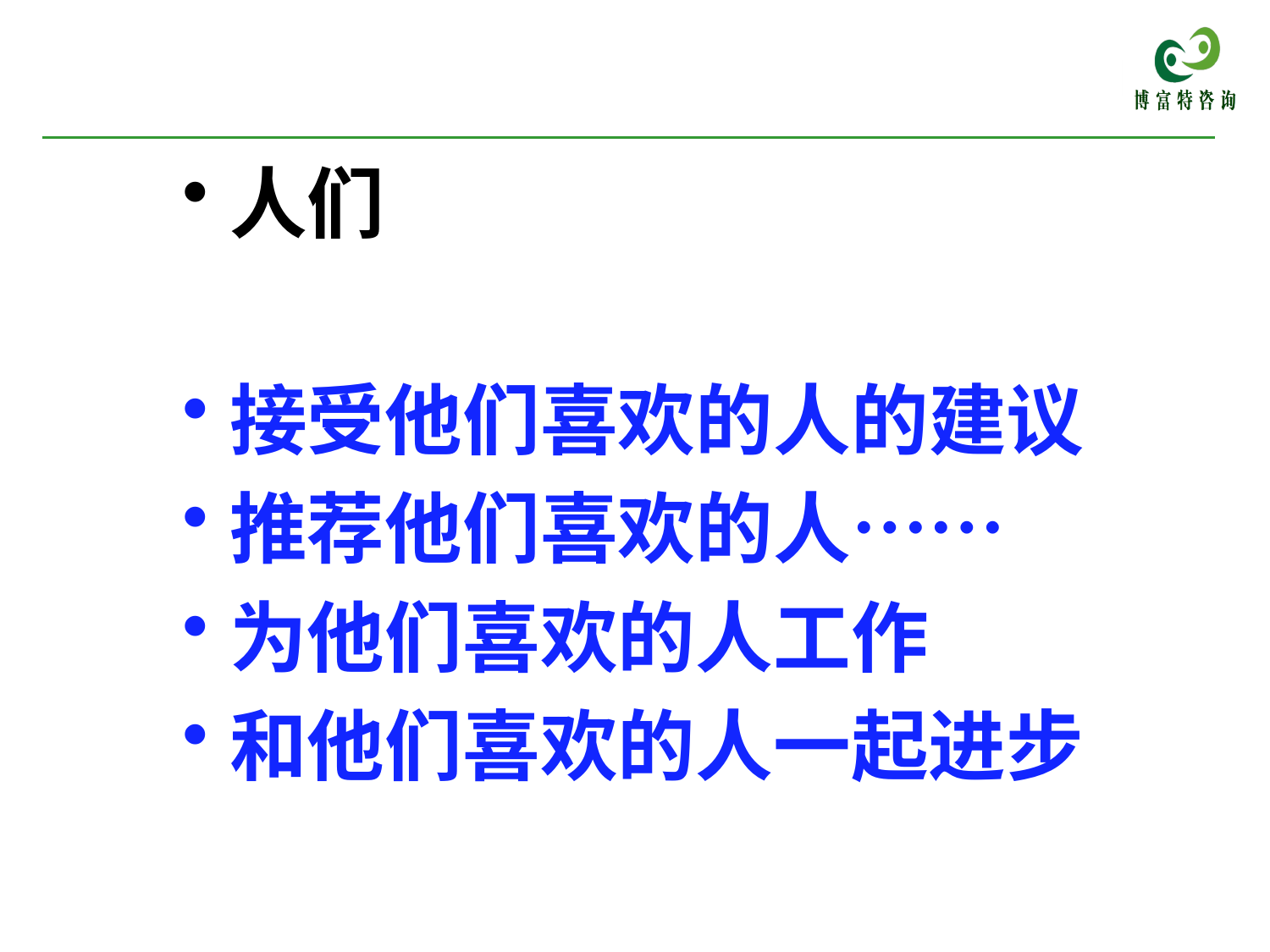

人们

接受他们喜欢的人的建议
推荐他们喜欢的人……
为他们喜欢的人工作
和他们喜欢的人一起进步